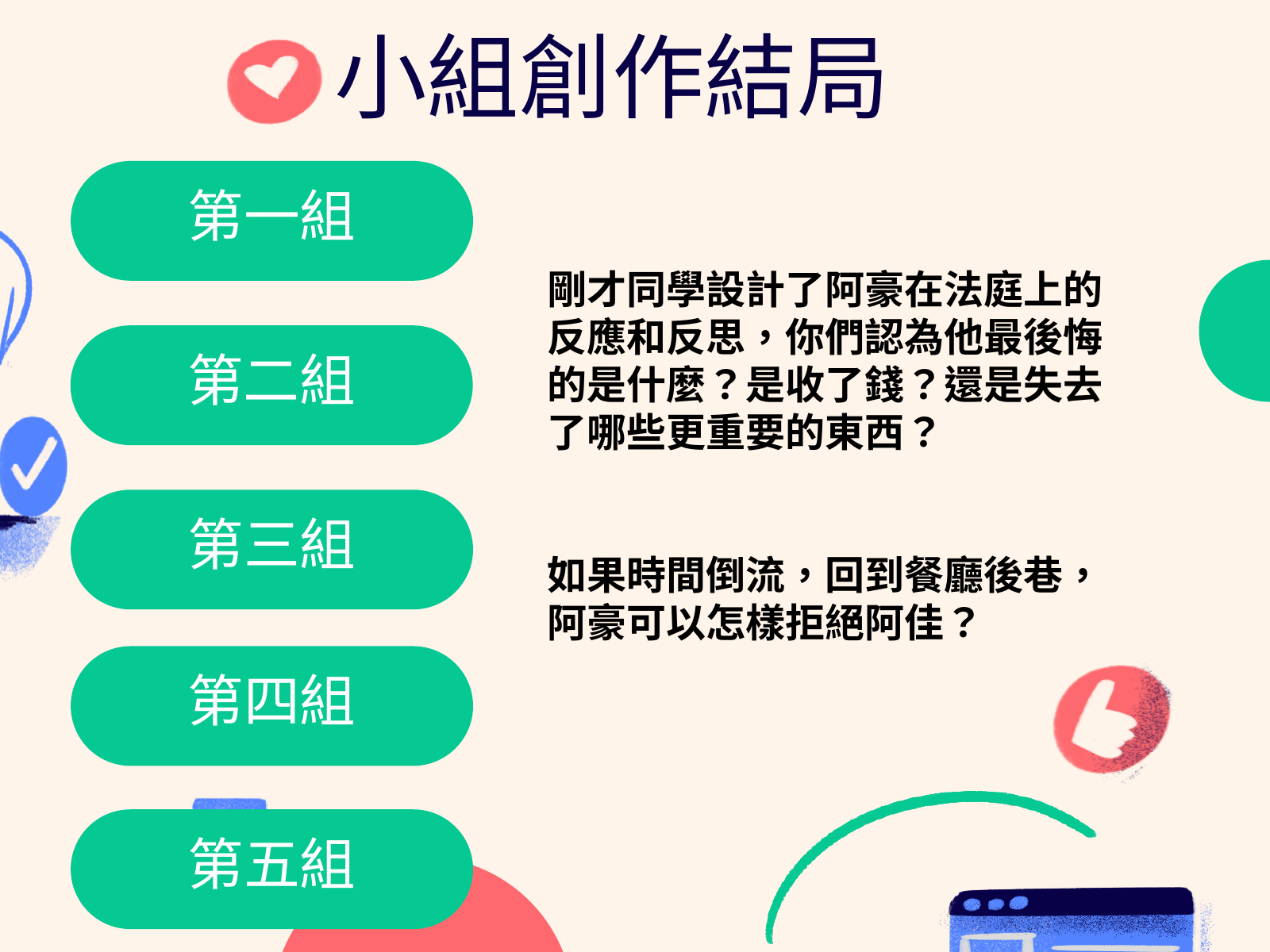

小組創作結局

第一組

剛才同學設計了阿豪在法庭上的反應和反思，你們認為他最後悔的是什麼？是收了錢？還是失去了哪些更重要的東西？

如果時間倒流，回到餐廳後巷，阿豪可以怎樣拒絕阿佳？

第二組

第三組

第四組

第五組